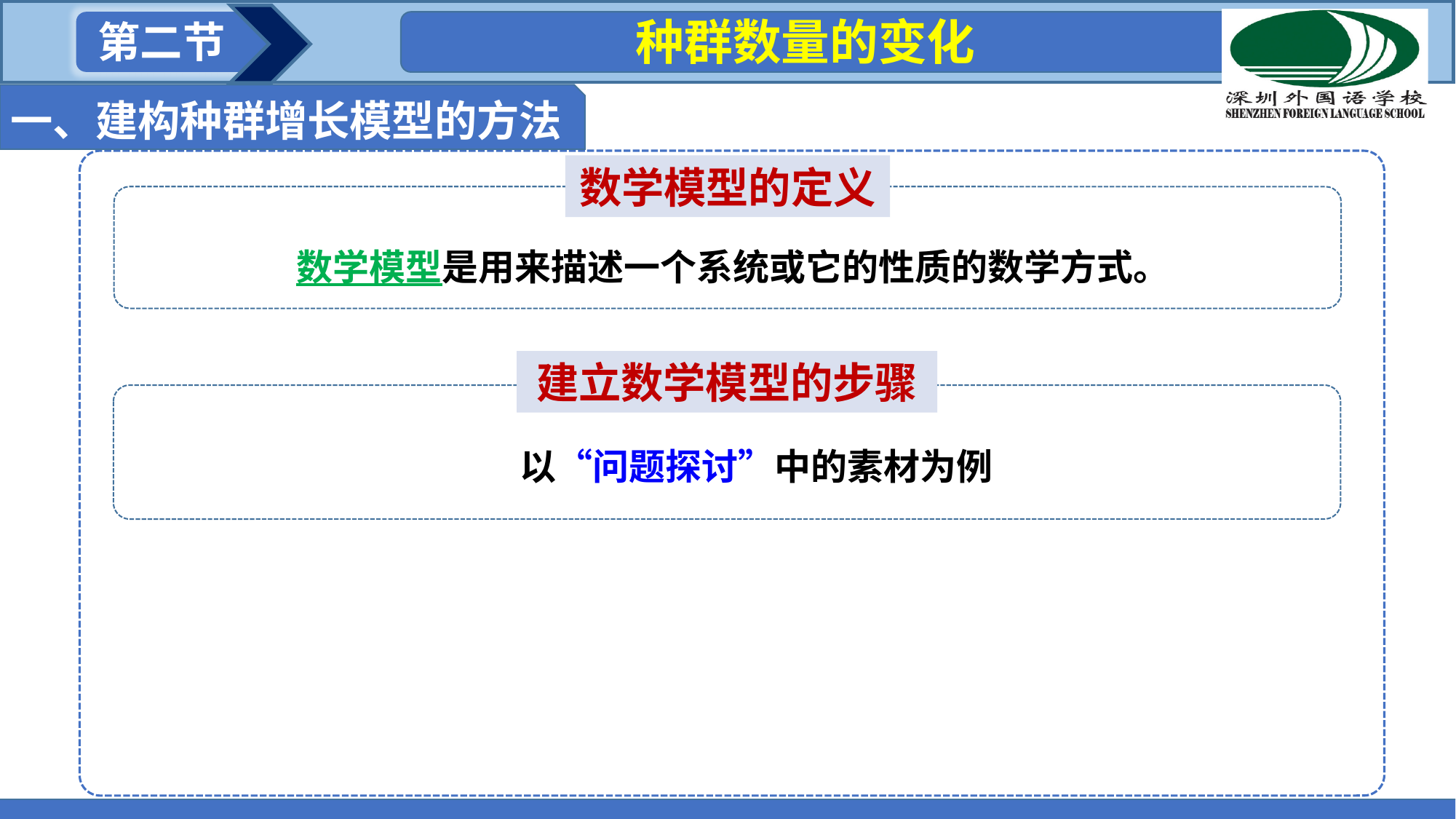

种群数量的变化
第二节
一、建构种群增长模型的方法

数学模型的定义

数学模型是用来描述一个系统或它的性质的数学方式。
建立数学模型的步骤

以“问题探讨”中的素材为例